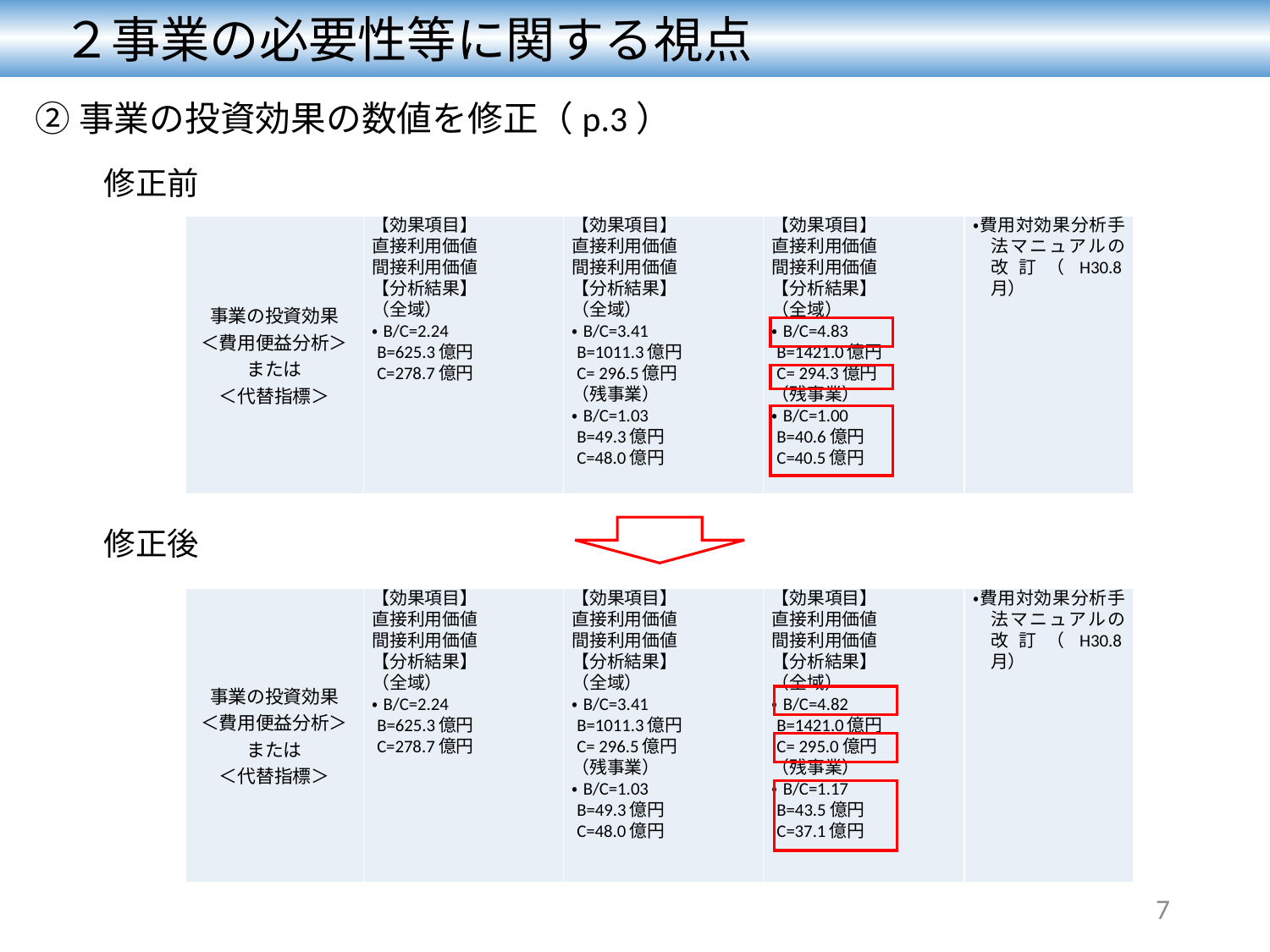

２事業の必要性等に関する視点
②事業の投資効果の数値を修正（p.3）

修正前
| 事業の投資効果 ＜費用便益分析＞ または ＜代替指標＞ | 【効果項目】 直接利用価値 間接利用価値 【分析結果】 （全域） ・B/C=2.24 B=625.3億円 C=278.7億円 | 【効果項目】 直接利用価値 間接利用価値 【分析結果】 （全域） ・B/C=3.41 B=1011.3億円 C= 296.5億円 （残事業） ・B/C=1.03 B=49.3億円 C=48.0億円 | 【効果項目】 直接利用価値 間接利用価値 【分析結果】 （全域） ・B/C=4.83 B=1421.0億円 C= 294.3億円 （残事業） ・B/C=1.00 B=40.6億円 C=40.5億円 | ・費用対効果分析手法マニュアルの改訂（H30.8月） |
| --- | --- | --- | --- | --- |

修正後
| 事業の投資効果 ＜費用便益分析＞ または ＜代替指標＞ | 【効果項目】 直接利用価値 間接利用価値 【分析結果】 （全域） ・B/C=2.24 B=625.3億円 C=278.7億円 | 【効果項目】 直接利用価値 間接利用価値 【分析結果】 （全域） ・B/C=3.41 B=1011.3億円 C= 296.5億円 （残事業） ・B/C=1.03 B=49.3億円 C=48.0億円 | 【効果項目】 直接利用価値 間接利用価値 【分析結果】 （全域） ・B/C=4.82 B=1421.0億円 C= 295.0億円 （残事業） ・B/C=1.17 B=43.5億円 C=37.1億円 | ・費用対効果分析手法マニュアルの改訂（H30.8月） |
| --- | --- | --- | --- | --- |

7